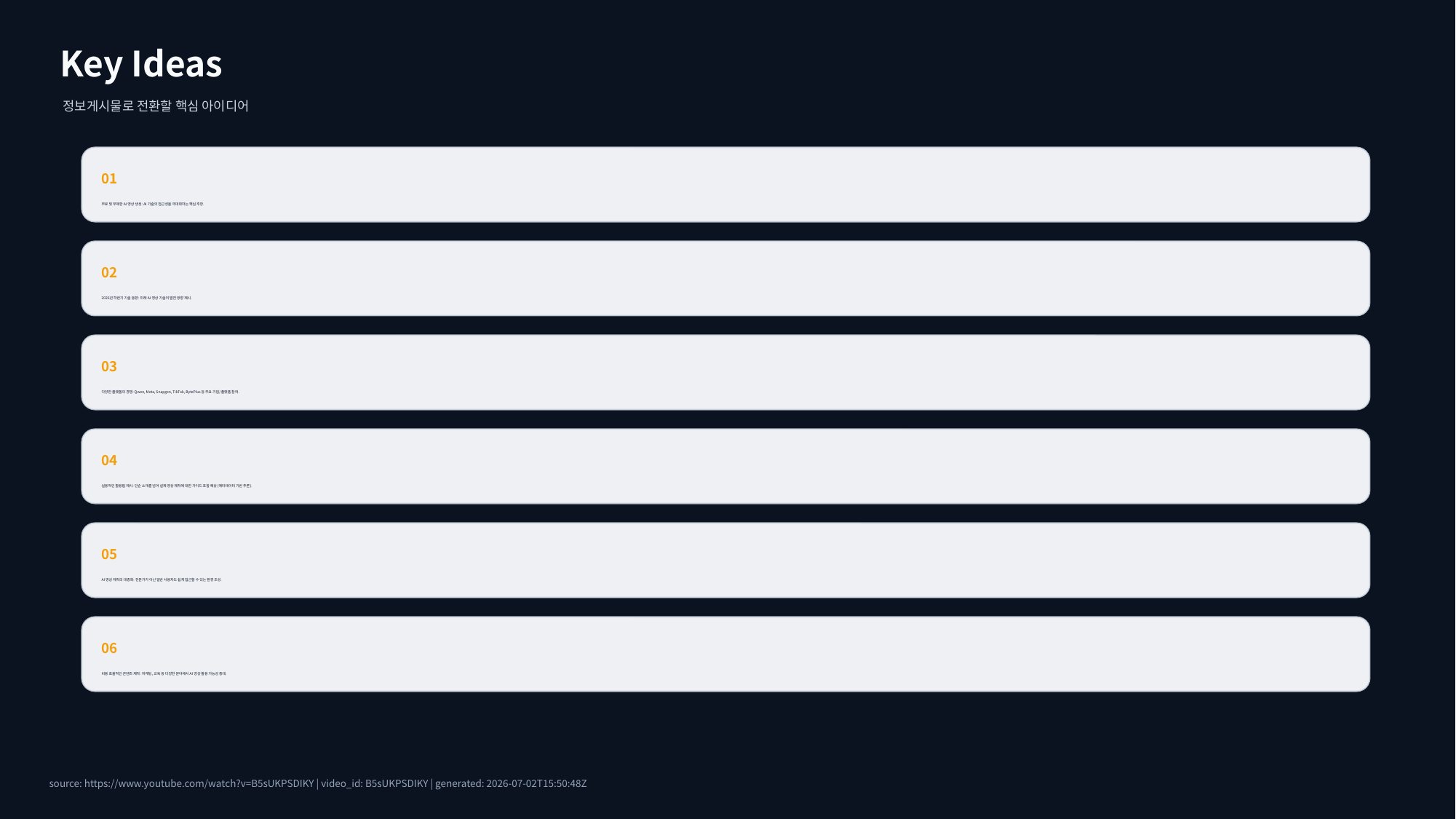

Key Ideas
정보게시물로 전환할 핵심 아이디어

01
무료 및 무제한 AI 영상 생성: AI 기술의 접근성을 극대화하는 핵심 주장.

02
2026년 하반기 기술 동향: 미래 AI 영상 기술의 발전 방향 제시.

03
다양한 플랫폼의 경쟁: Qwen, Meta, Snapgen, TikTok, BytePlus 등 주요 기업/플랫폼 참여.

04
실용적인 활용법 제시: 단순 소개를 넘어 실제 영상 제작에 대한 가이드 포함 예상 (메타데이터 기반 추론).

05
AI 영상 제작의 대중화: 전문가가 아닌 일반 사용자도 쉽게 접근할 수 있는 환경 조성.

06
비용 효율적인 콘텐츠 제작: 마케팅, 교육 등 다양한 분야에서 AI 영상 활용 가능성 증대.
source: https://www.youtube.com/watch?v=B5sUKPSDIKY | video_id: B5sUKPSDIKY | generated: 2026-07-02T15:50:48Z